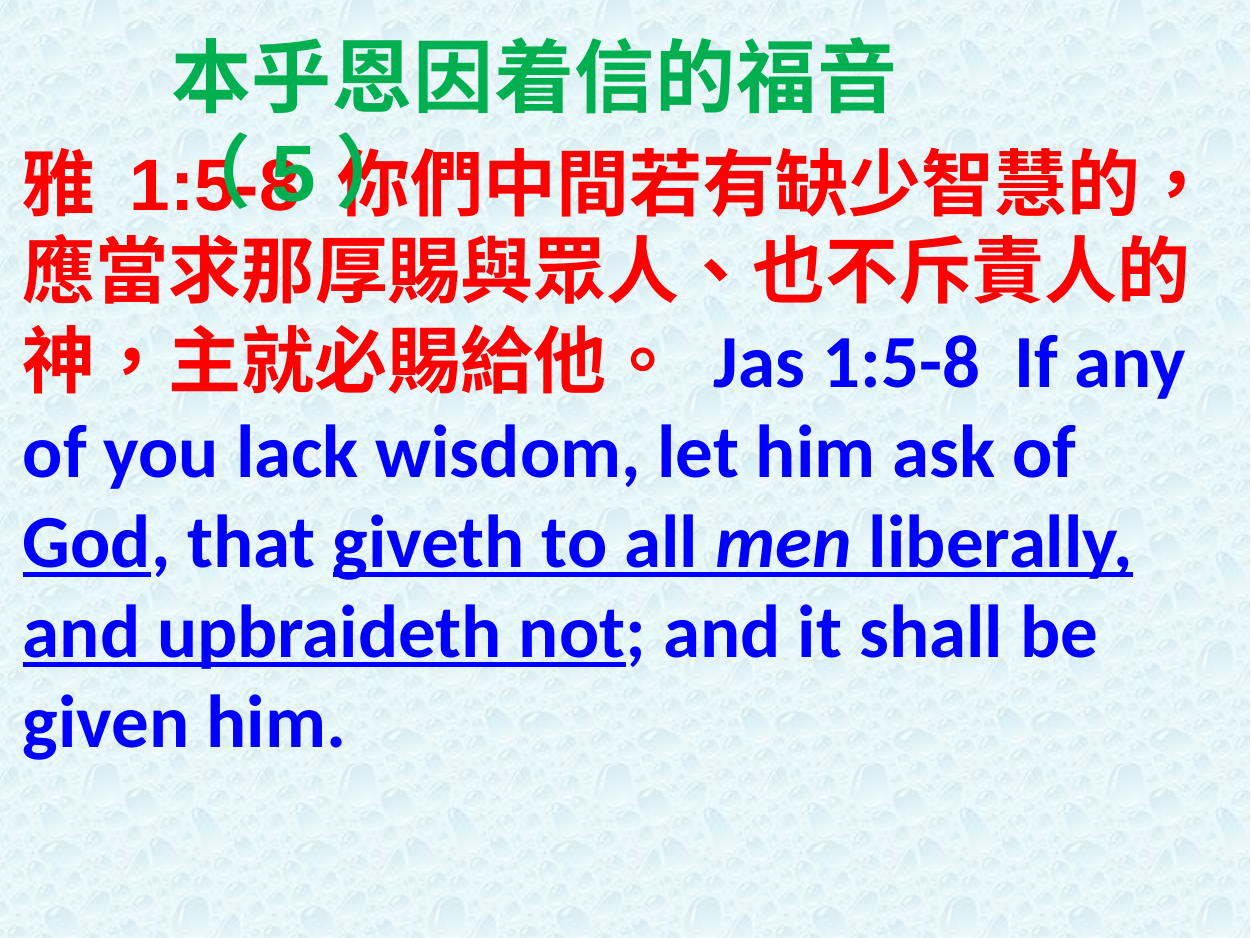

本乎恩因着信的福音（5）
雅 1:5-8 你們中間若有缺少智慧的，應當求那厚賜與眾人、也不斥責人的神，主就必賜給他。 Jas 1:5-8  If any of you lack wisdom, let him ask of God, that giveth to all men liberally, and upbraideth not; and it shall be given him.